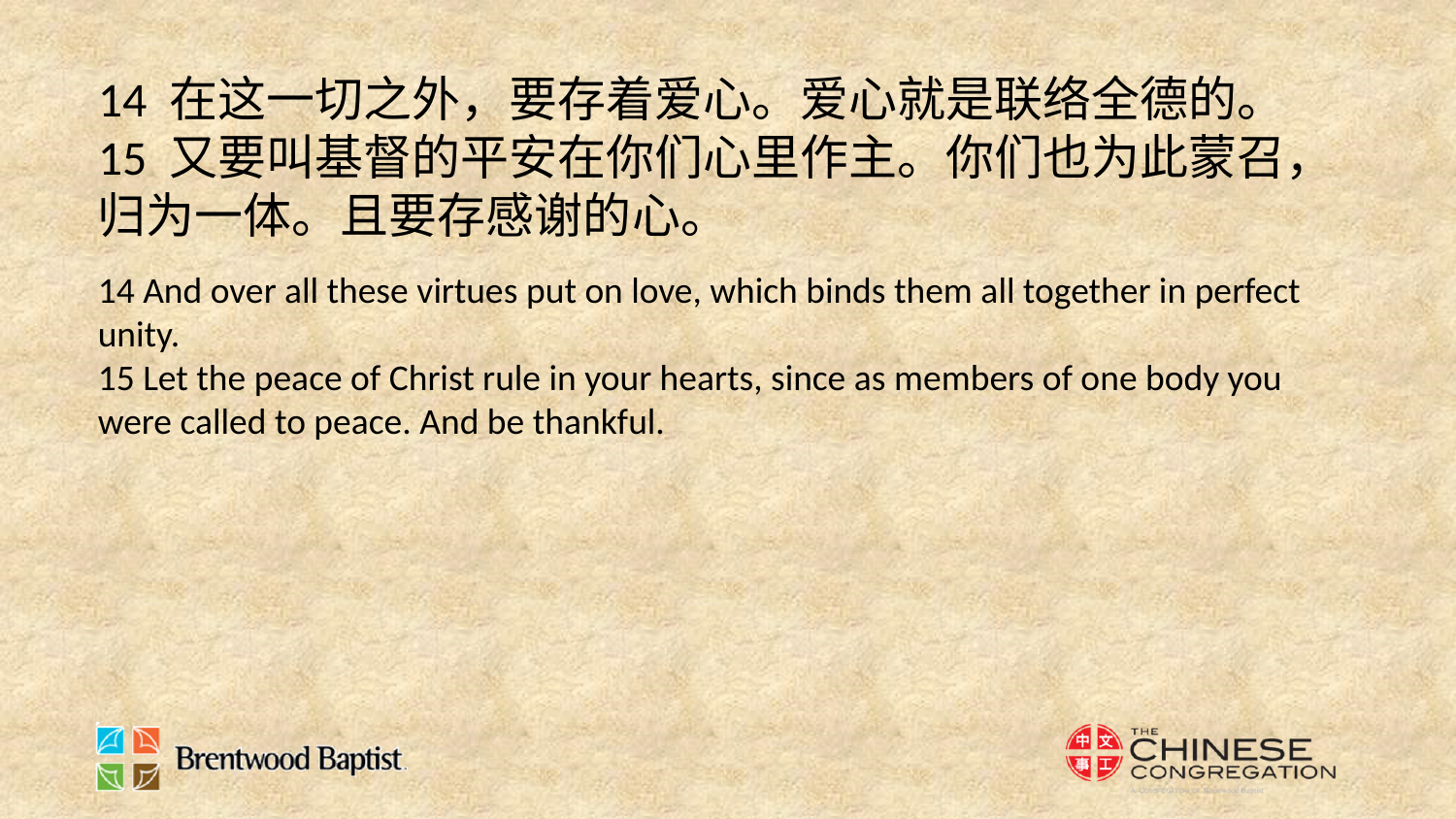

14 在这一切之外，要存着爱心。爱心就是联络全德的。
15 又要叫基督的平安在你们心里作主。你们也为此蒙召，归为一体。且要存感谢的心。

14 And over all these virtues put on love, which binds them all together in perfect unity.
15 Let the peace of Christ rule in your hearts, since as members of one body you were called to peace. And be thankful.